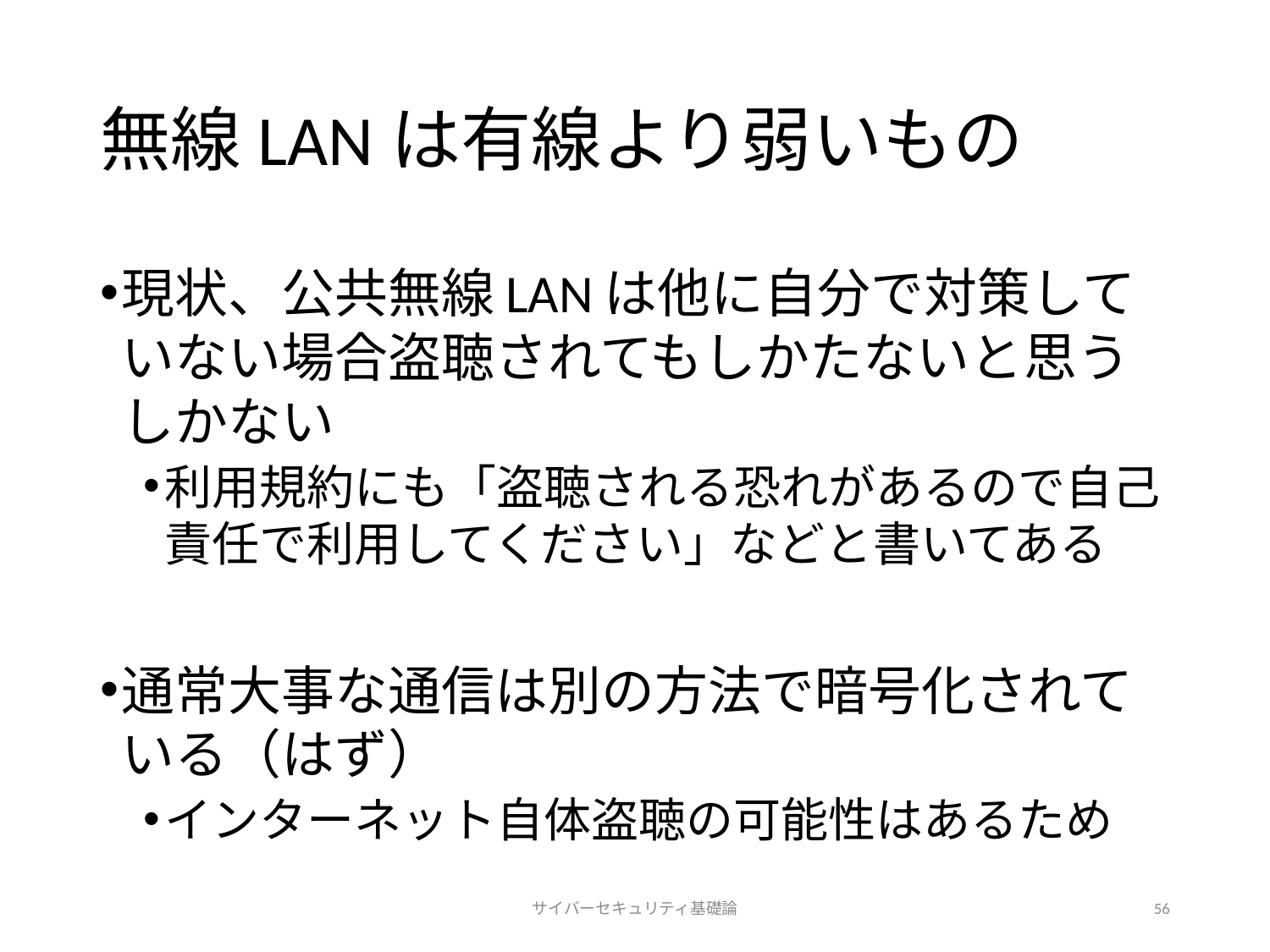

# 無線LANは有線より弱いもの
現状、公共無線LANは他に自分で対策していない場合盗聴されてもしかたないと思うしかない
利用規約にも「盗聴される恐れがあるので自己責任で利用してください」などと書いてある

通常大事な通信は別の方法で暗号化されている（はず）
インターネット自体盗聴の可能性はあるため
サイバーセキュリティ基礎論
56